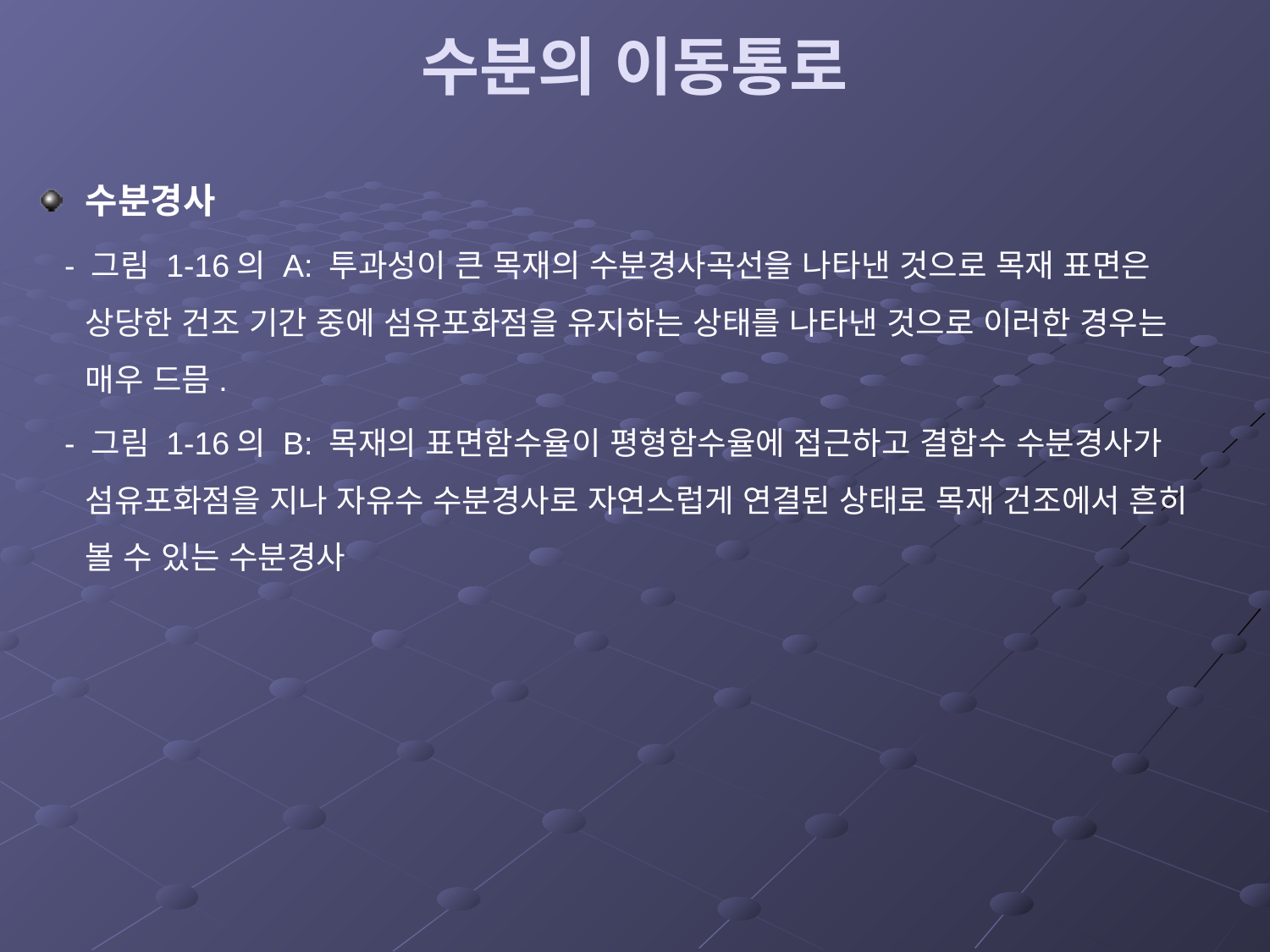

# 수분의 이동통로
수분경사
   - 그림 1-16의 A: 투과성이 큰 목재의 수분경사곡선을 나타낸 것으로 목재 표면은 상당한 건조 기간 중에 섬유포화점을 유지하는 상태를 나타낸 것으로 이러한 경우는 매우 드믐.
   - 그림 1-16의 B: 목재의 표면함수율이 평형함수율에 접근하고 결합수 수분경사가 섬유포화점을 지나 자유수 수분경사로 자연스럽게 연결된 상태로 목재 건조에서 흔히 볼 수 있는 수분경사